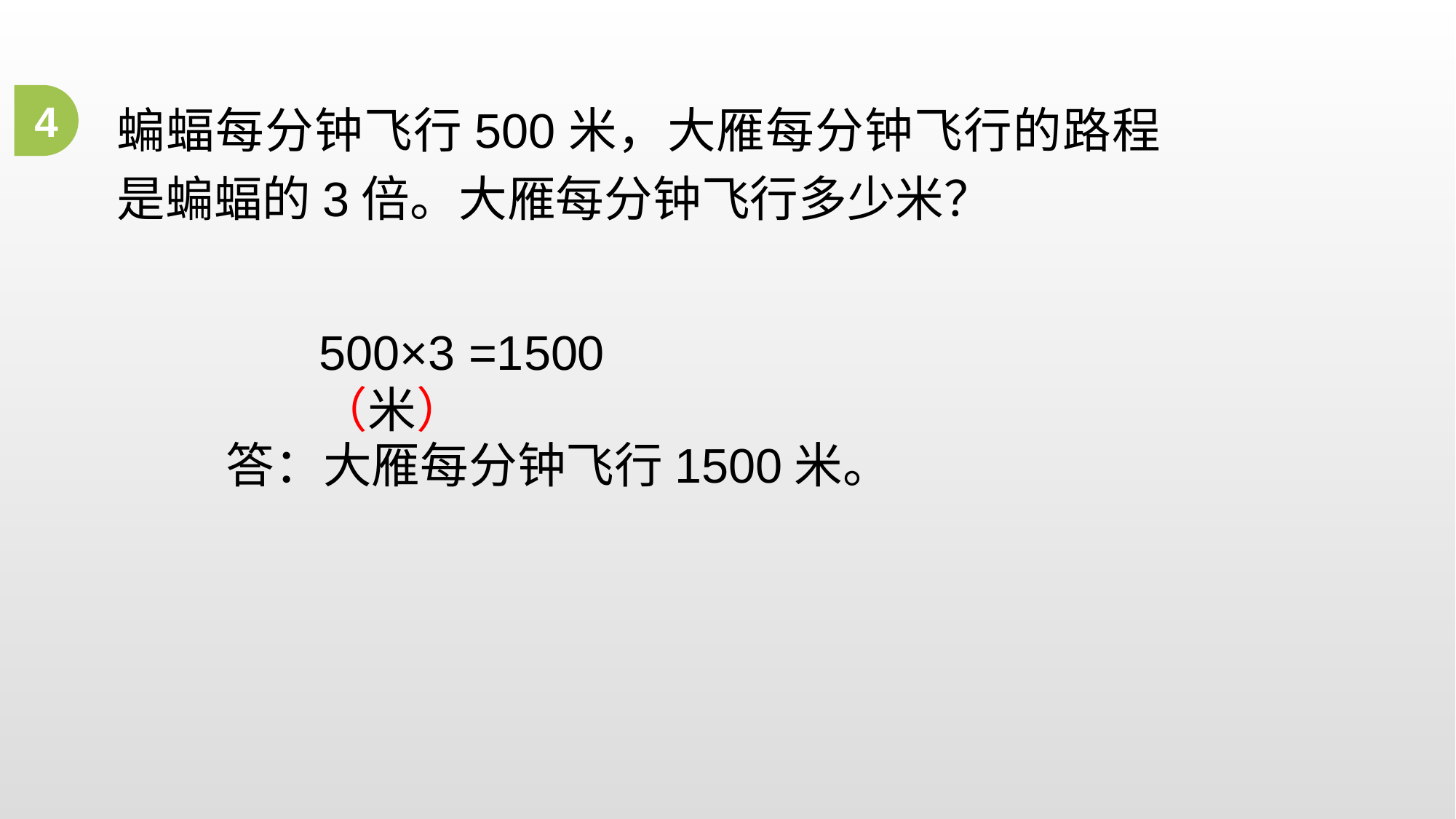

蝙蝠每分钟飞行500米，大雁每分钟飞行的路程是蝙蝠的3倍。大雁每分钟飞行多少米？
4
500×3 =1500（米）
答：大雁每分钟飞行1500米。